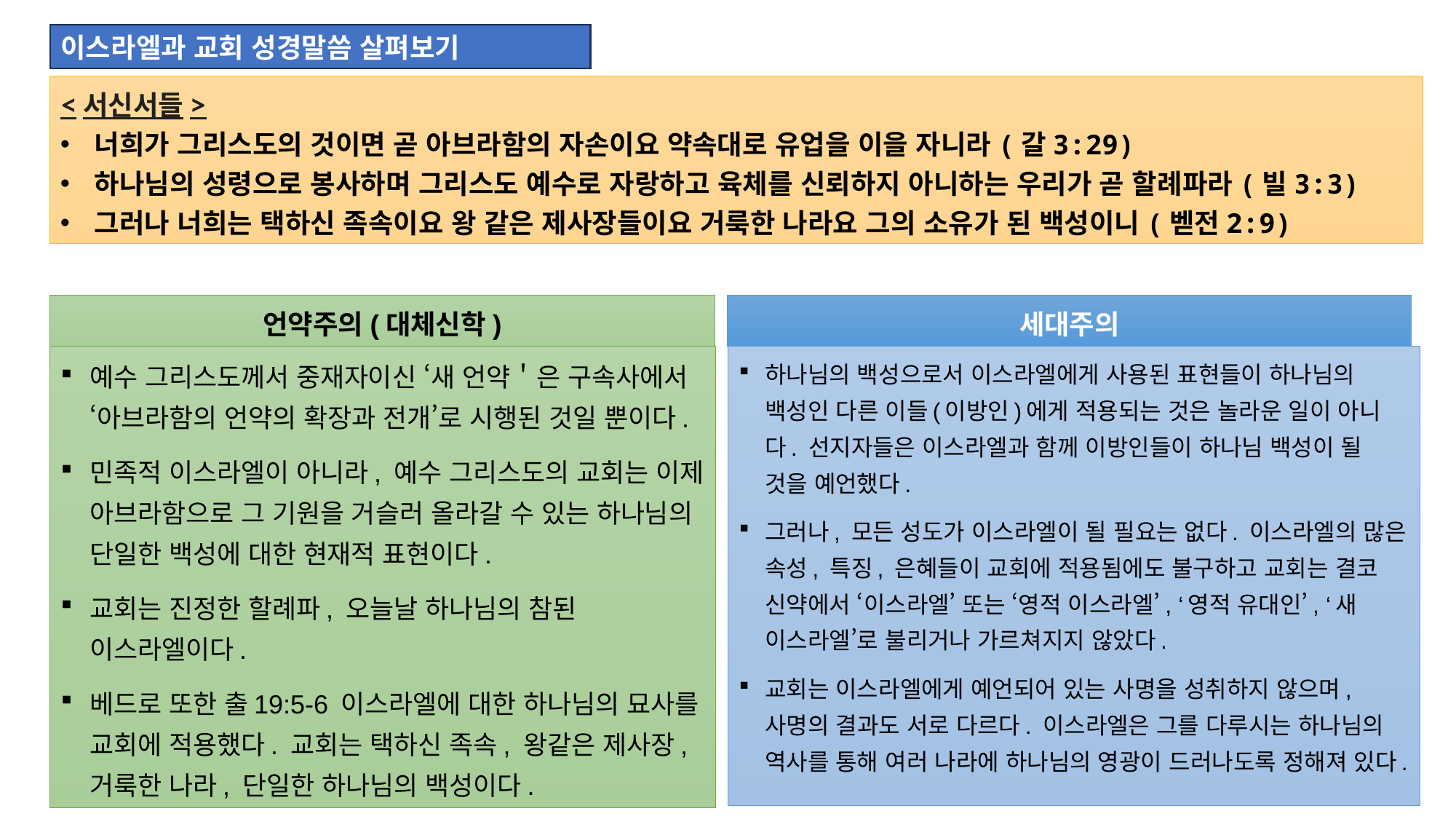

이스라엘과 교회 성경말씀 살펴보기
<서신서들>
너희가 그리스도의 것이면 곧 아브라함의 자손이요 약속대로 유업을 이을 자니라(갈3:29)
하나님의 성령으로 봉사하며 그리스도 예수로 자랑하고 육체를 신뢰하지 아니하는 우리가 곧 할례파라(빌3:3)
그러나 너희는 택하신 족속이요 왕 같은 제사장들이요 거룩한 나라요 그의 소유가 된 백성이니(벧전2:9)
언약주의(대체신학)
세대주의
예수 그리스도께서 중재자이신 ‘새 언약＇은 구속사에서 ‘아브라함의 언약의 확장과 전개’로 시행된 것일 뿐이다.
민족적 이스라엘이 아니라, 예수 그리스도의 교회는 이제 아브라함으로 그 기원을 거슬러 올라갈 수 있는 하나님의 단일한 백성에 대한 현재적 표현이다.
교회는 진정한 할례파, 오늘날 하나님의 참된 이스라엘이다.
베드로 또한 출19:5-6 이스라엘에 대한 하나님의 묘사를 교회에 적용했다. 교회는 택하신 족속, 왕같은 제사장, 거룩한 나라, 단일한 하나님의 백성이다.
하나님의 백성으로서 이스라엘에게 사용된 표현들이 하나님의 백성인 다른 이들(이방인)에게 적용되는 것은 놀라운 일이 아니다. 선지자들은 이스라엘과 함께 이방인들이 하나님 백성이 될 것을 예언했다.
그러나, 모든 성도가 이스라엘이 될 필요는 없다. 이스라엘의 많은 속성, 특징, 은혜들이 교회에 적용됨에도 불구하고 교회는 결코 신약에서 ‘이스라엘’ 또는 ‘영적 이스라엘’, ‘영적 유대인’, ‘새 이스라엘’로 불리거나 가르쳐지지 않았다.
교회는 이스라엘에게 예언되어 있는 사명을 성취하지 않으며, 사명의 결과도 서로 다르다. 이스라엘은 그를 다루시는 하나님의 역사를 통해 여러 나라에 하나님의 영광이 드러나도록 정해져 있다.